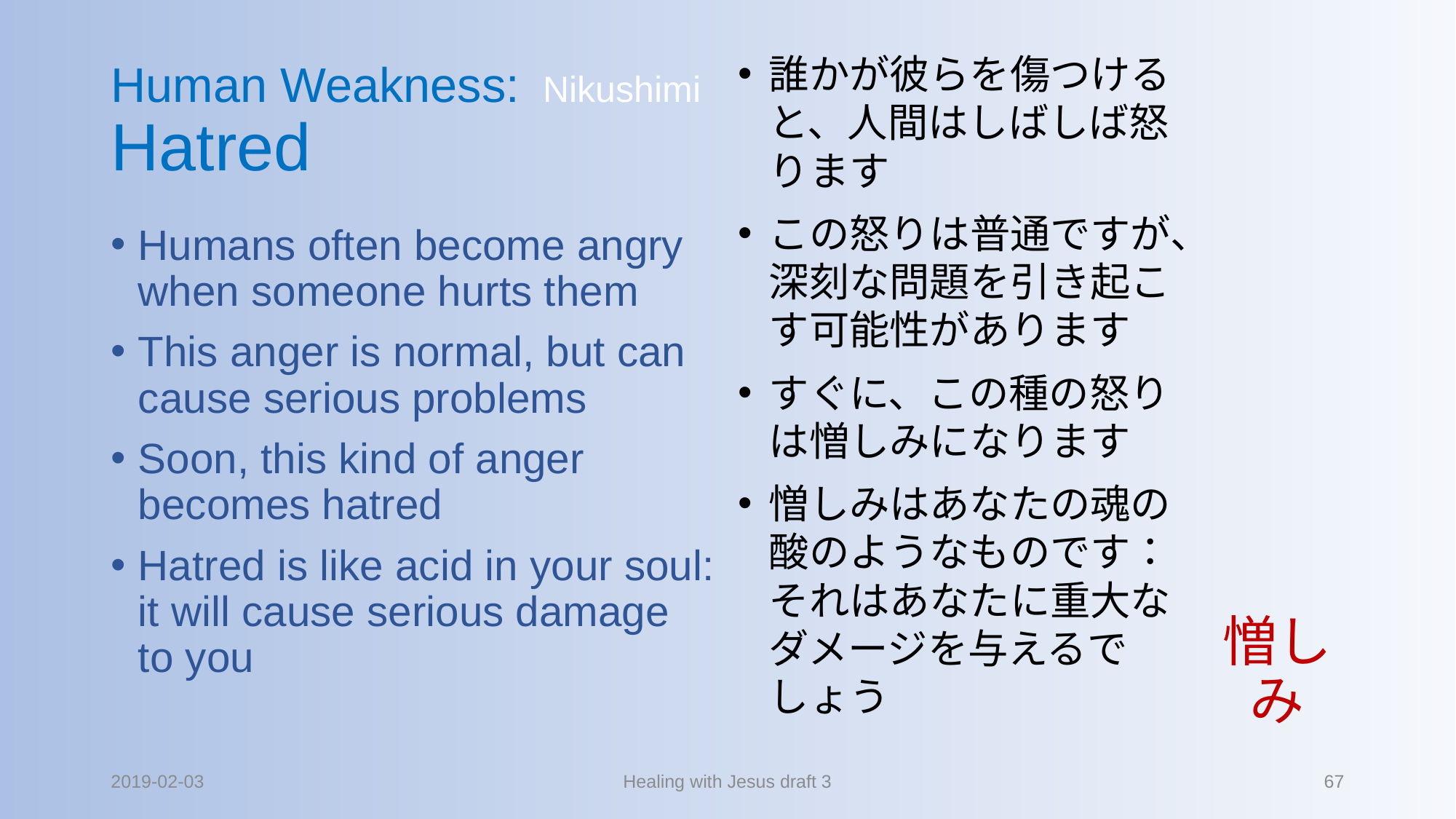

# Human Weakness:  Nikushimi Hatred
誰かが彼らを傷つけると、人間はしばしば怒ります
この怒りは普通ですが、深刻な問題を引き起こす可能性があります
すぐに、この種の怒りは憎しみになります
憎しみはあなたの魂の酸のようなものです：それはあなたに重大なダメージを与えるでしょう
憎しみ
Humans often become angry when someone hurts them
This anger is normal, but can cause serious problems
Soon, this kind of anger becomes hatred
Hatred is like acid in your soul: it will cause serious damage to you

2019-02-03
Healing with Jesus draft 3
67